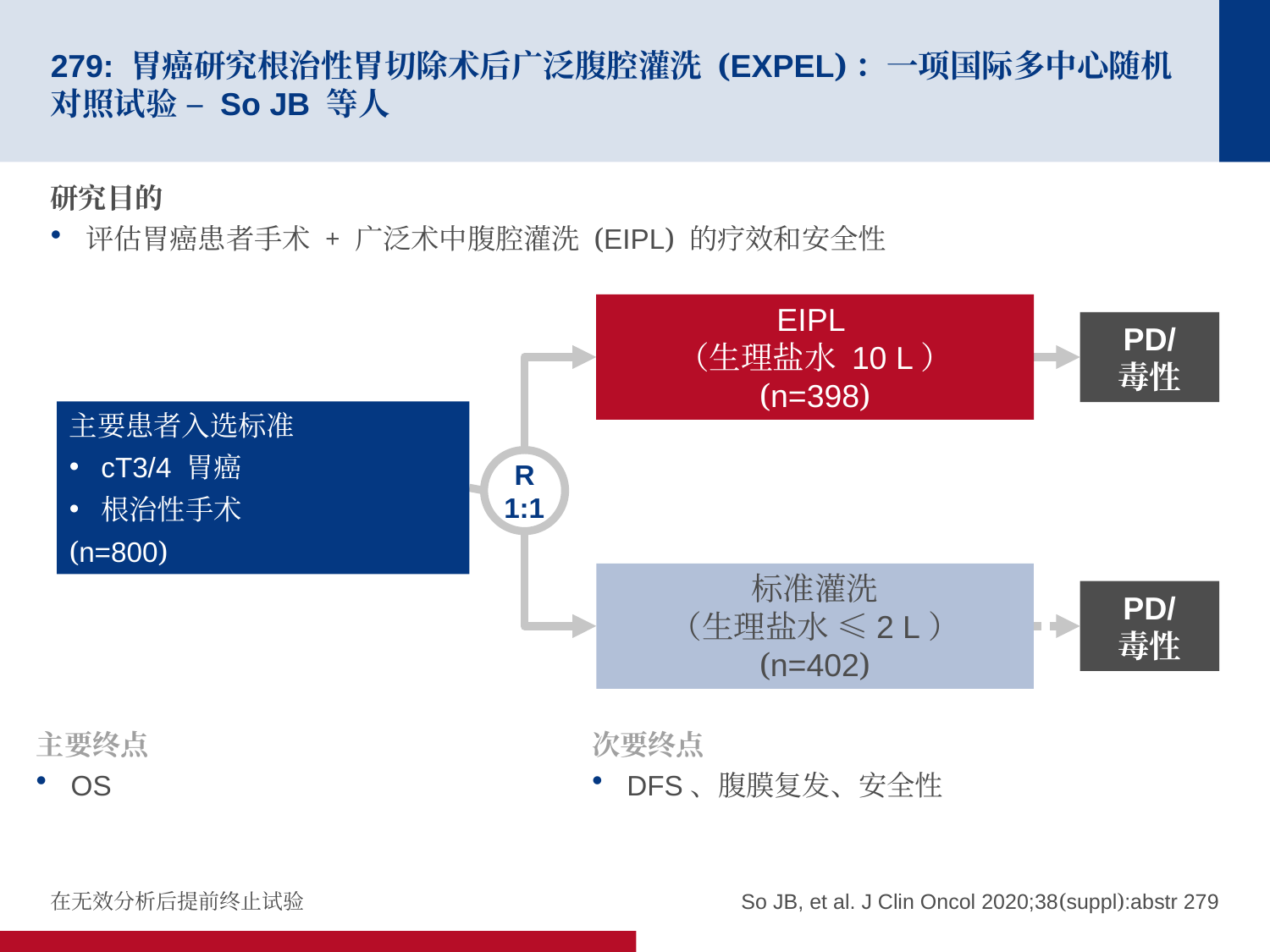

# 279: 胃癌研究根治性胃切除术后广泛腹腔灌洗 (EXPEL)：一项国际多中心随机对照试验 – So JB 等人
研究目的
评估胃癌患者手术 + 广泛术中腹腔灌洗 (EIPL) 的疗效和安全性
EIPL
（生理盐水 10 L）
(n=398)
PD/
毒性
主要患者入选标准
cT3/4 胃癌
根治性手术
(n=800)
R
1:1
标准灌洗
（生理盐水 ≤2 L）
(n=402)
PD/
毒性
主要终点
OS

次要终点
DFS、腹膜复发、安全性
在无效分析后提前终止试验
So JB, et al. J Clin Oncol 2020;38(suppl):abstr 279